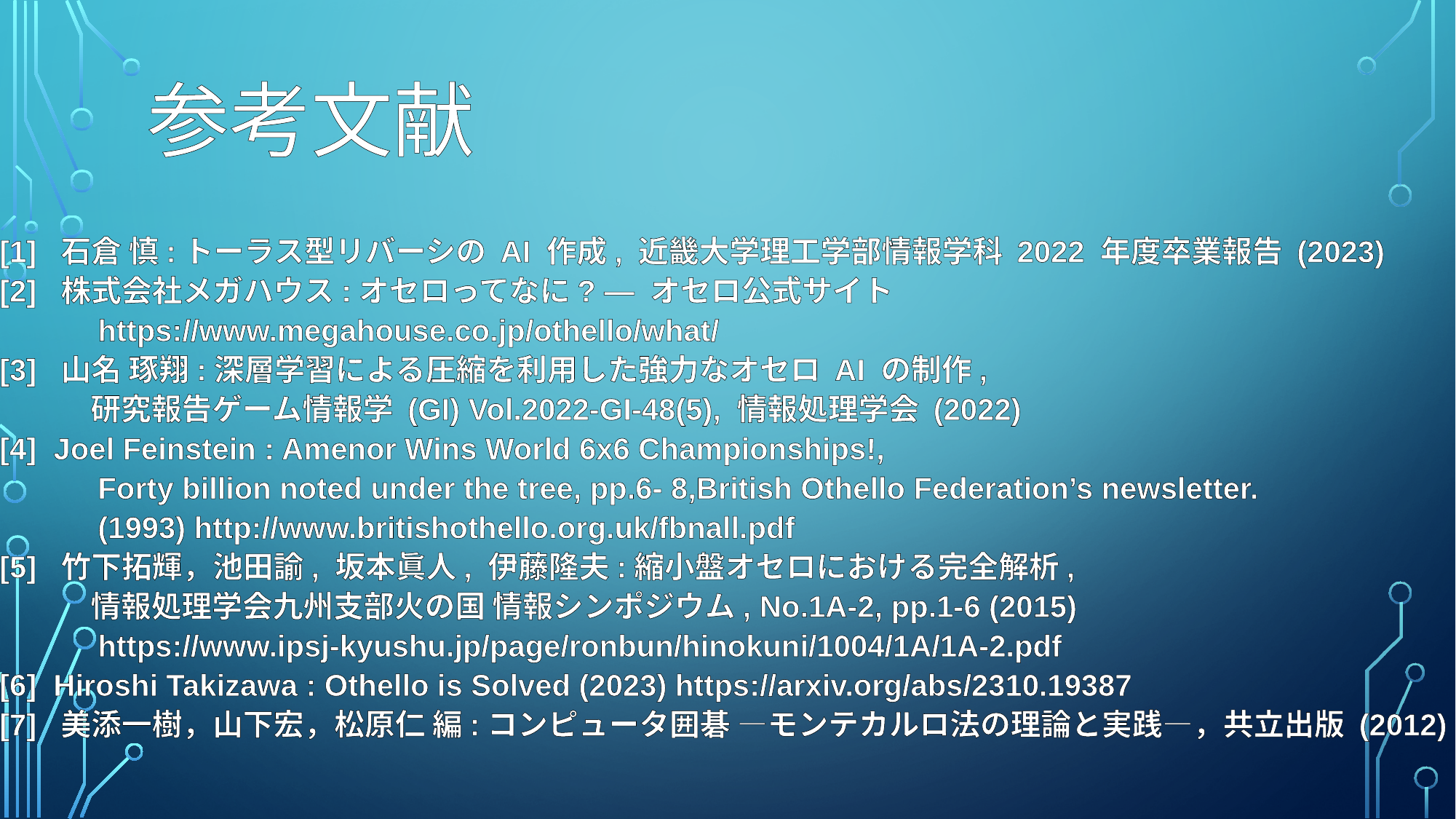

# 参考文献
[1]  石倉 慎:トーラス型リバーシの AI 作成, 近畿大学理工学部情報学科 2022 年度卒業報告 (2023)
[2]  株式会社メガハウス:オセロってなに? — オセロ公式サイト
　　　https://www.megahouse.co.jp/othello/what/
[3]  山名 琢翔:深層学習による圧縮を利用した強力なオセロ AI の制作,
　　　研究報告ゲーム情報学 (GI) Vol.2022-GI-48(5), 情報処理学会 (2022)
[4]  Joel Feinstein : Amenor Wins World 6x6 Championships!,
　　　Forty billion noted under the tree, pp.6- 8,British Othello Federation’s newsletter.
　　　(1993) http://www.britishothello.org.uk/fbnall.pdf
[5]  竹下拓輝，池田諭, 坂本眞人, 伊藤隆夫:縮小盤オセロにおける完全解析,
　　　情報処理学会九州支部火の国 情報シンポジウム, No.1A-2, pp.1-6 (2015)
　　　https://www.ipsj-kyushu.jp/page/ronbun/hinokuni/1004/1A/1A-2.pdf
[6]  Hiroshi Takizawa : Othello is Solved (2023) https://arxiv.org/abs/2310.19387
[7]  美添一樹，山下宏，松原仁 編:コンピュータ囲碁 ―モンテカルロ法の理論と実践―，共立出版 (2012)